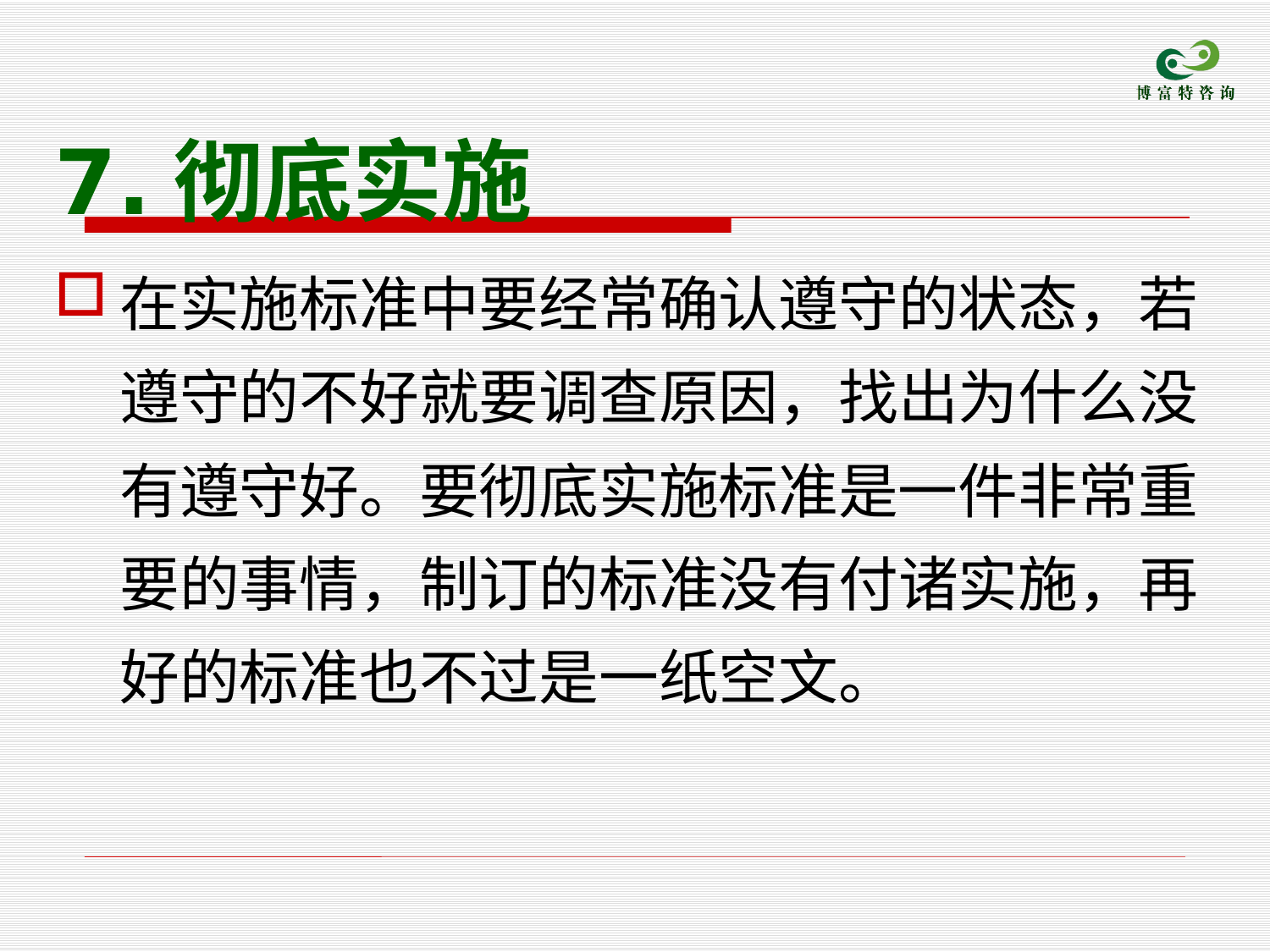

7.彻底实施
在实施标准中要经常确认遵守的状态，若遵守的不好就要调查原因，找出为什么没有遵守好。要彻底实施标准是一件非常重要的事情，制订的标准没有付诸实施，再好的标准也不过是一纸空文。
576